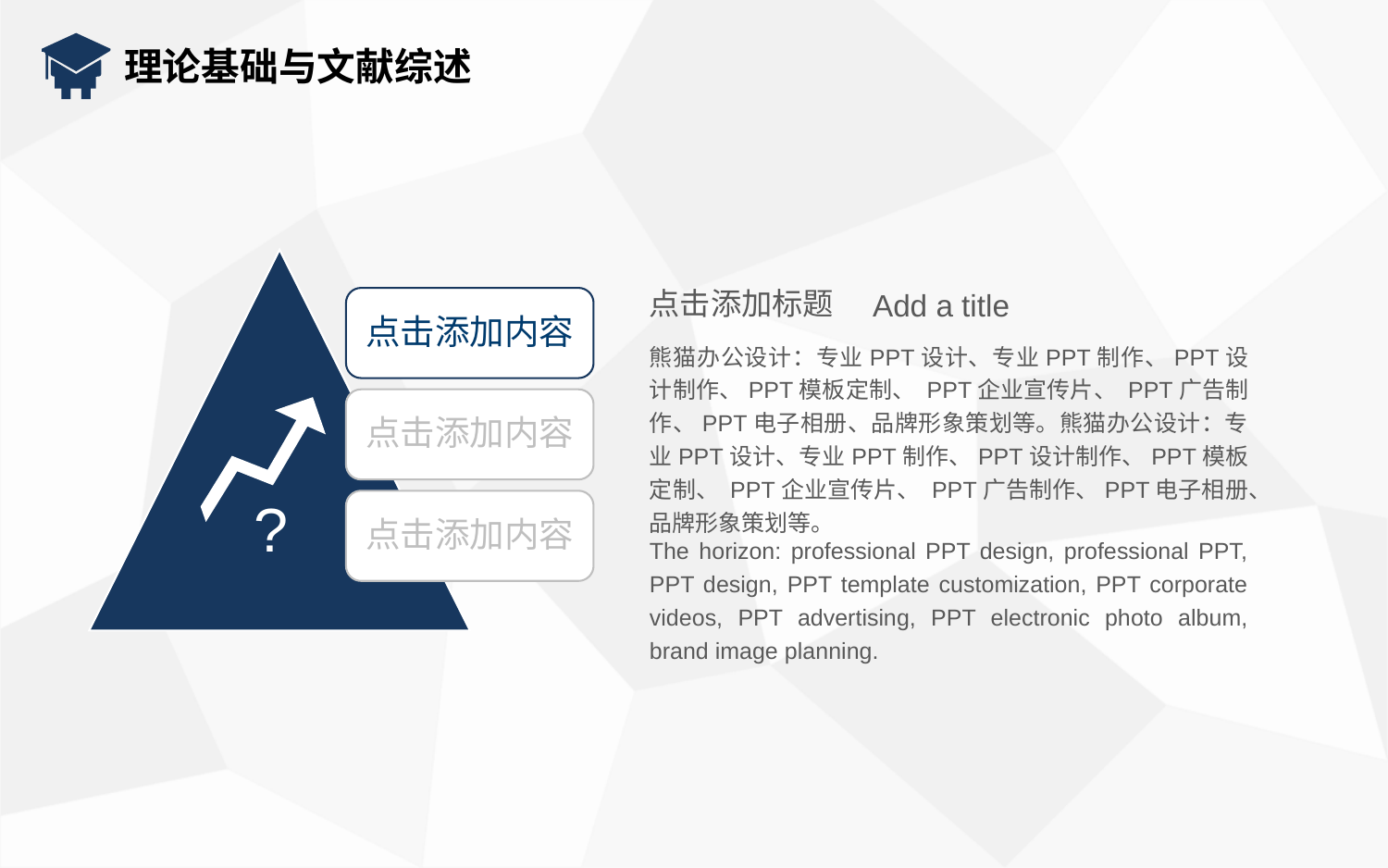

理论基础与文献综述

?
点击添加标题
Add a title
点击添加内容
熊猫办公设计：专业PPT设计、专业PPT制作、PPT设计制作、PPT模板定制、 PPT企业宣传片、 PPT广告制作、PPT电子相册、品牌形象策划等。熊猫办公设计：专业PPT设计、专业PPT制作、PPT设计制作、PPT模板定制、 PPT企业宣传片、 PPT广告制作、PPT电子相册、品牌形象策划等。
The horizon: professional PPT design, professional PPT, PPT design, PPT template customization, PPT corporate videos, PPT advertising, PPT electronic photo album, brand image planning.
点击添加内容
点击添加内容